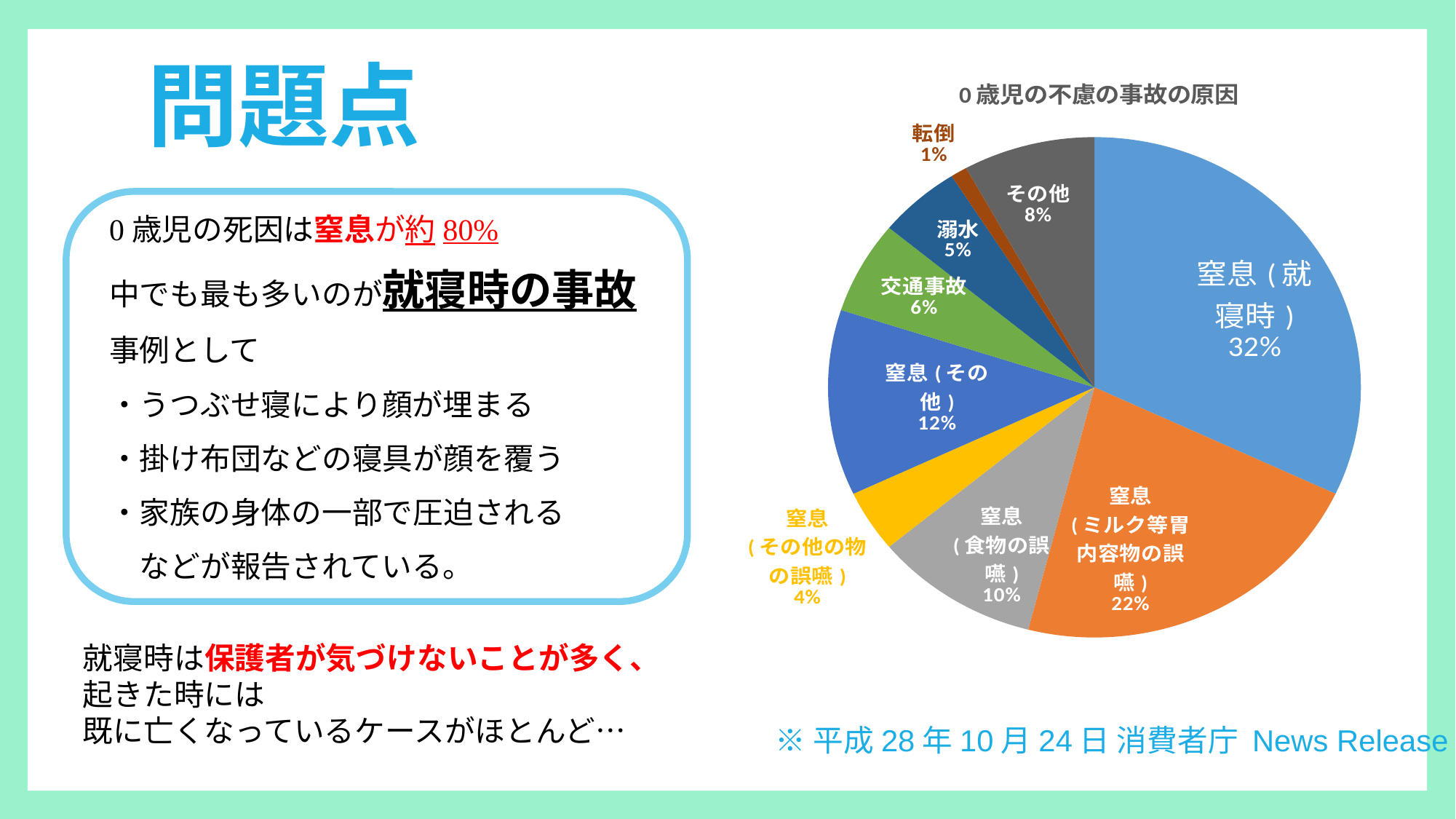

# 問題点

### Chart: 0歳児の不慮の事故の原因

| Category |  |
|---|---|
| 窒息(就寝時) | 32.0 |
| 窒息
(ミルク等胃内容物の誤嚥) | 22.0 |
| 窒息
(食物の誤嚥) | 10.0 |
| 窒息
(その他の物の誤嚥) | 4.0 |
| 窒息(その他) | 12.0 |
| 交通事故 | 6.0 |
| 溺水 | 5.0 |
| 転倒 | 1.0 |
| その他 | 8.0 |
0歳児の死因は窒息が約80%
中でも最も多いのが就寝時の事故
事例として
・うつぶせ寝により顔が埋まる
・掛け布団などの寝具が顔を覆う
・家族の身体の一部で圧迫される
　などが報告されている。

就寝時は保護者が気づけないことが多く、
起きた時には
既に亡くなっているケースがほとんど…
※平成28年10月24日 消費者庁 News Release